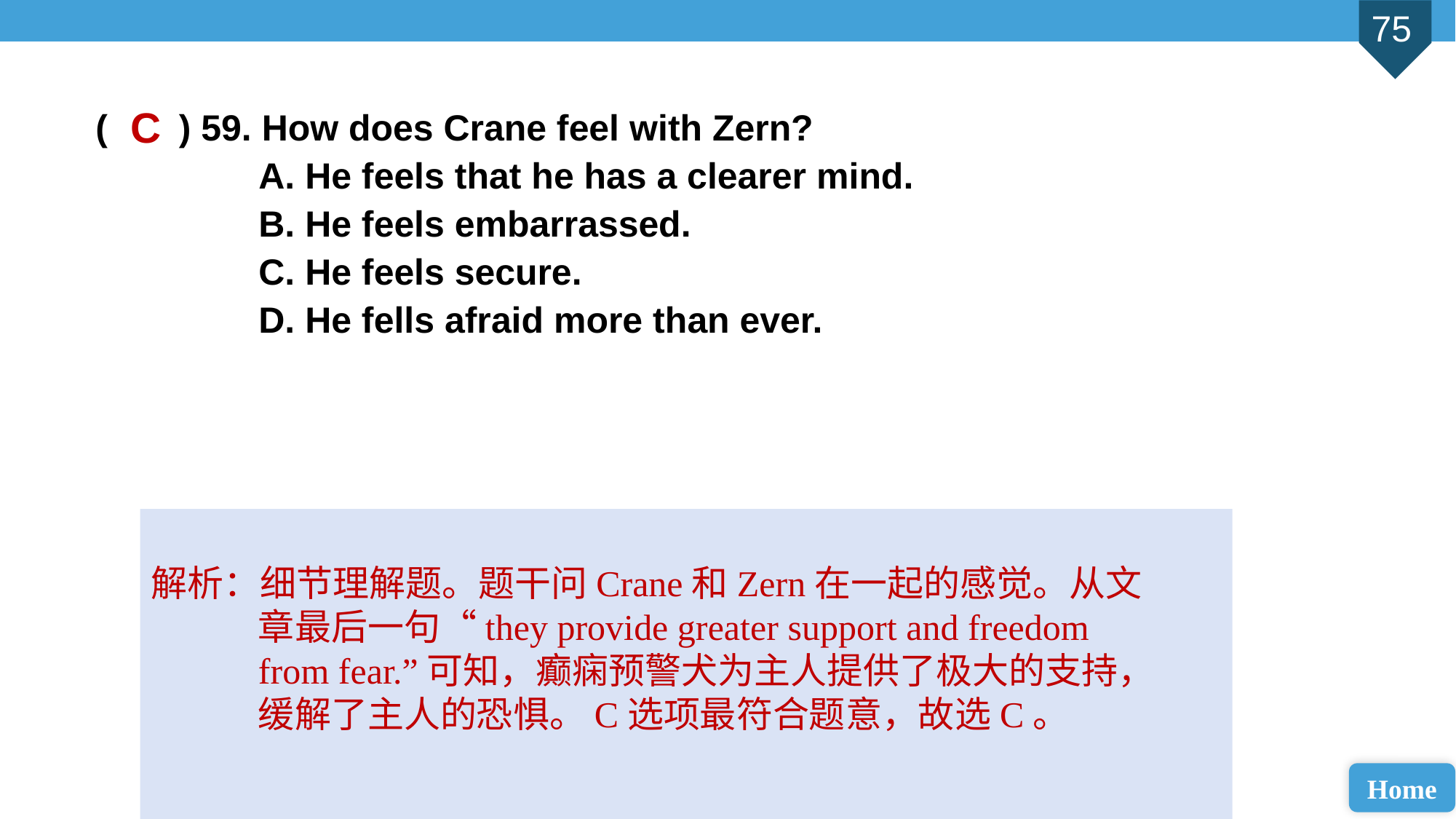

C
(       ) 59. How does Crane feel with Zern?
                A. He feels that he has a clearer mind.
                B. He feels embarrassed.
                C. He feels secure.
                D. He fells afraid more than ever.

解析：细节理解题。题干问Crane和Zern在一起的感觉。从文章最后一句“they provide greater support and freedom from fear.”可知，癫痫预警犬为主人提供了极大的支持，缓解了主人的恐惧。C选项最符合题意，故选C。